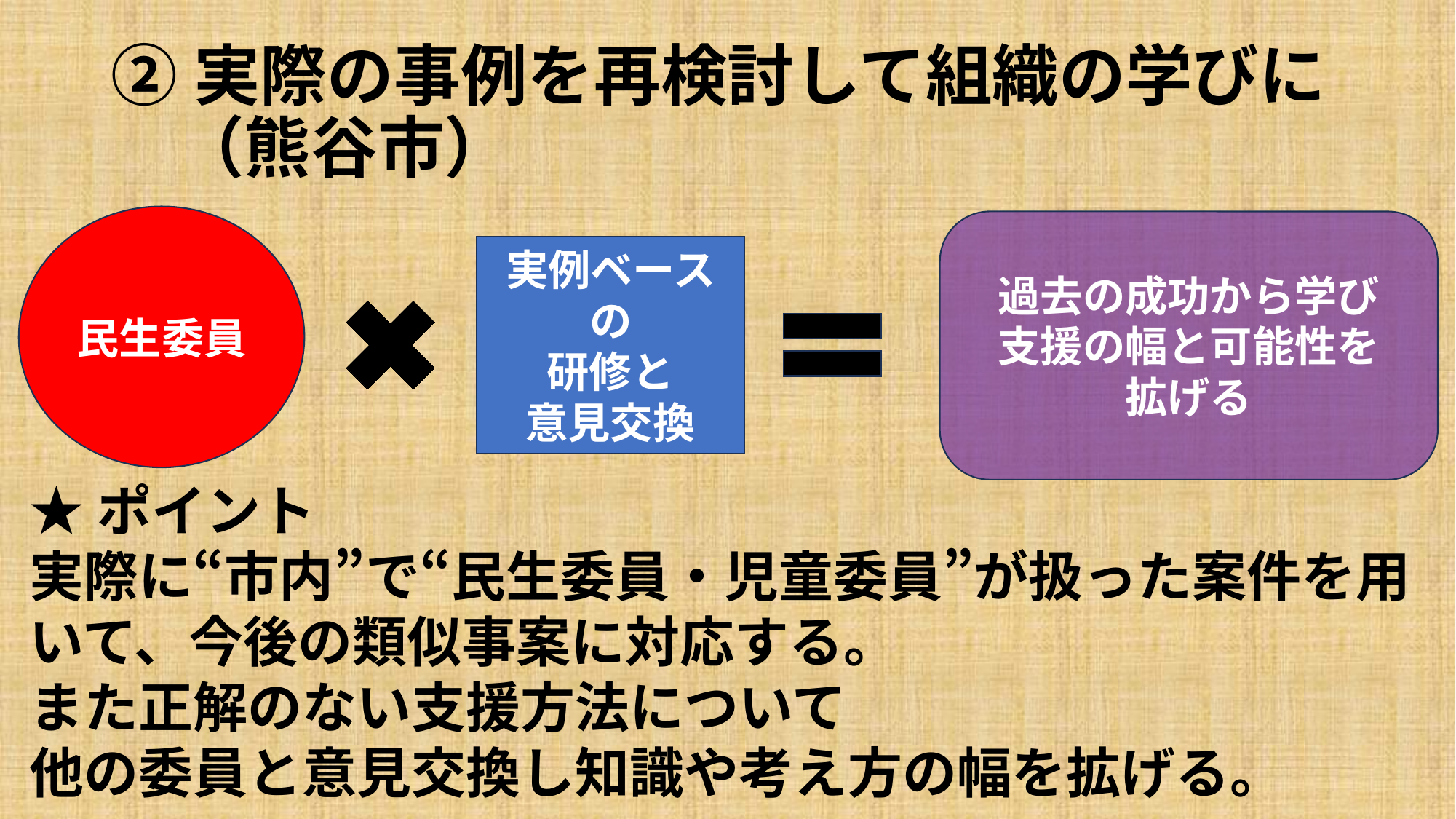

②実際の事例を再検討して組織の学びに
　（熊谷市）
民生委員
過去の成功から学び
支援の幅と可能性を
拡げる
実例ベースの
研修と
意見交換

★ポイント
実際に“市内”で“民生委員・児童委員”が扱った案件を用いて、今後の類似事案に対応する。
また正解のない支援方法について
他の委員と意見交換し知識や考え方の幅を拡げる。